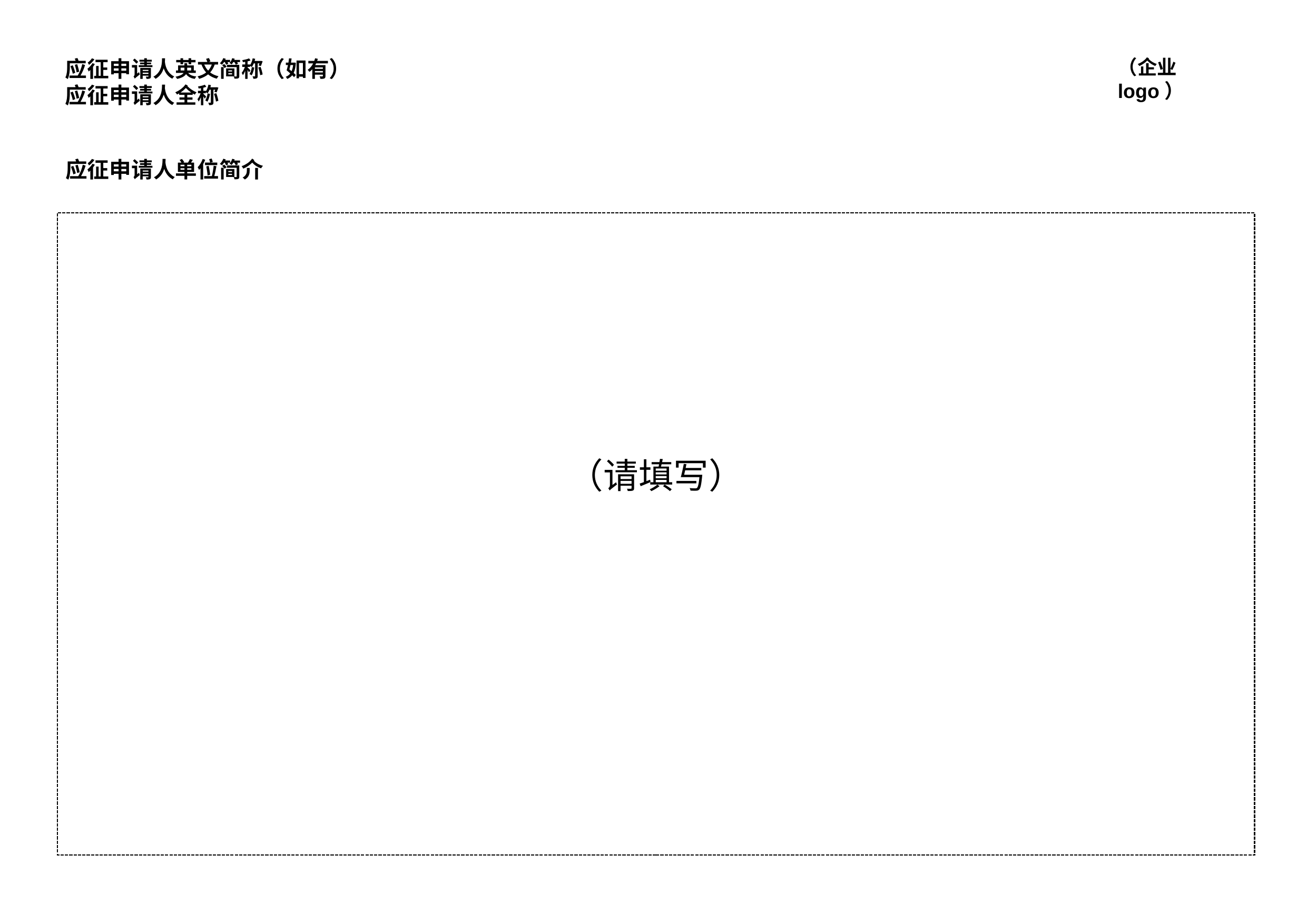

应征申请人英文简称（如有）
应征申请人全称
（企业logo）
应征申请人单位简介

（请填写）